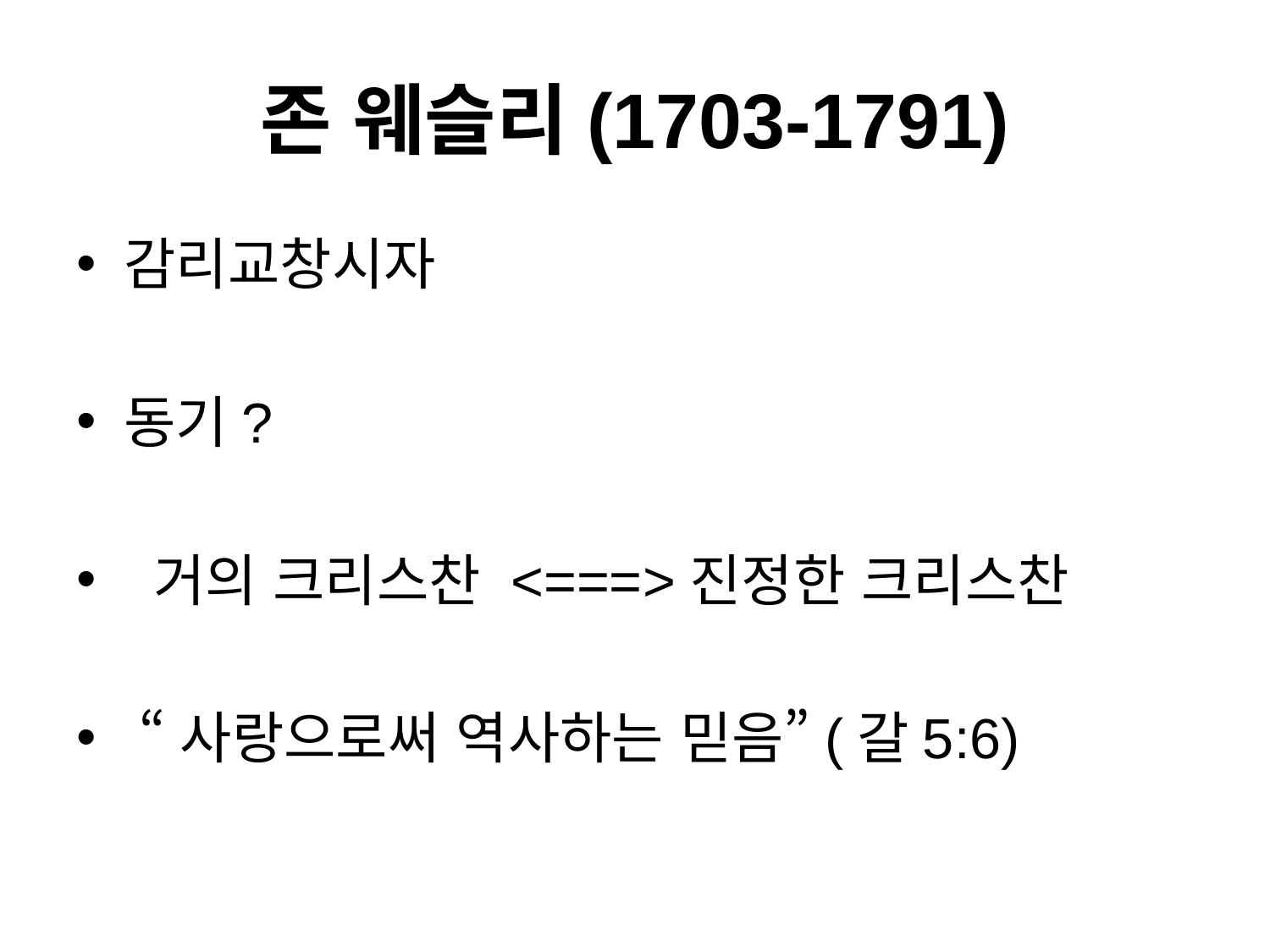

# 존 웨슬리(1703-1791)
감리교창시자

동기?

 거의 크리스찬 <===>진정한 크리스찬

 “사랑으로써 역사하는 믿음”(갈5:6)